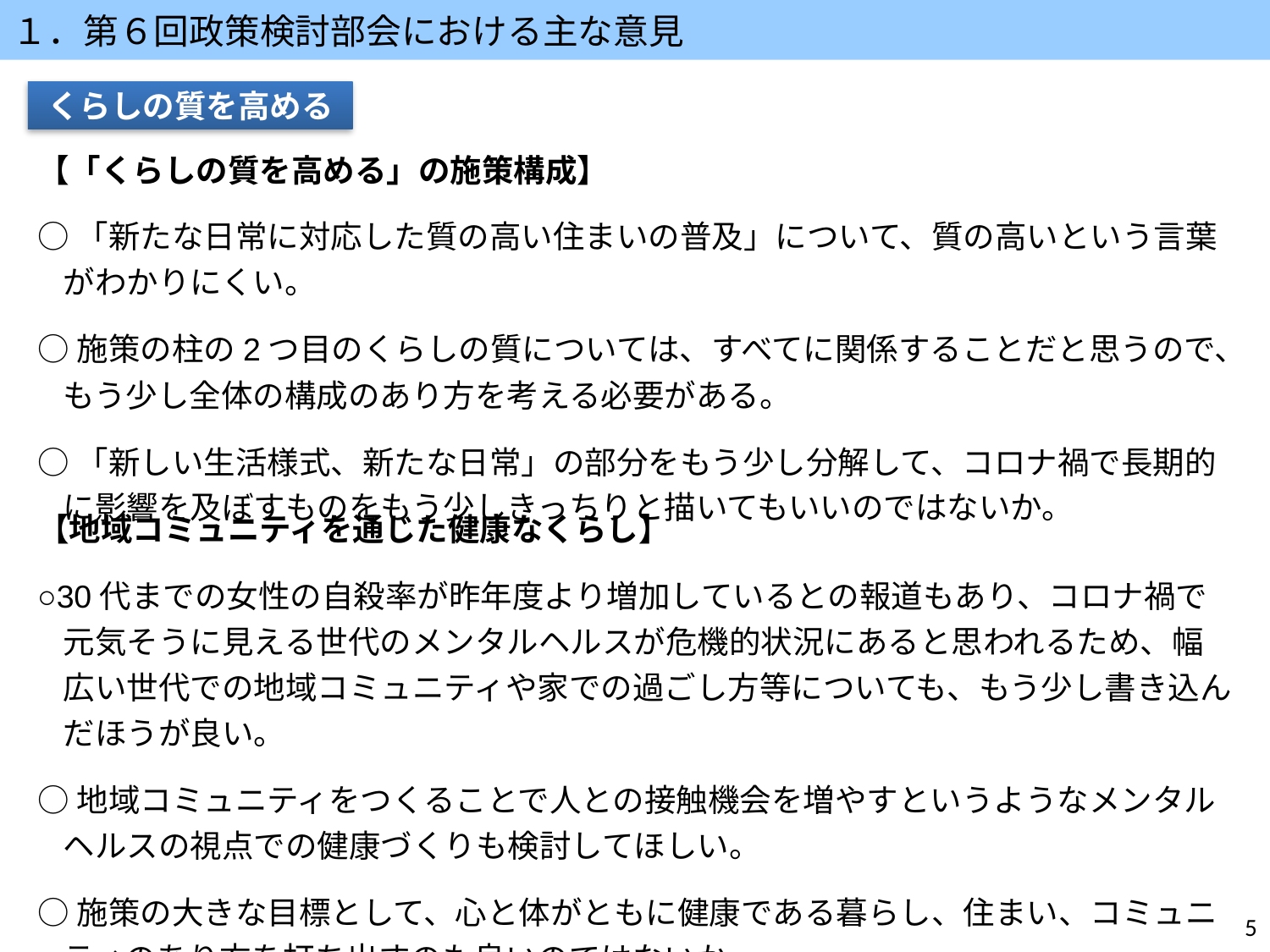

１．第６回政策検討部会における主な意見
くらしの質を高める
【「くらしの質を高める」の施策構成】
○「新たな日常に対応した質の高い住まいの普及」について、質の高いという言葉がわかりにくい。
○施策の柱の2つ目のくらしの質については、すべてに関係することだと思うので、もう少し全体の構成のあり方を考える必要がある。
○「新しい生活様式、新たな日常」の部分をもう少し分解して、コロナ禍で長期的に影響を及ぼすものをもう少しきっちりと描いてもいいのではないか。

【地域コミュニティを通じた健康なくらし】
○30代までの女性の自殺率が昨年度より増加しているとの報道もあり、コロナ禍で元気そうに見える世代のメンタルヘルスが危機的状況にあると思われるため、幅広い世代での地域コミュニティや家での過ごし方等についても、もう少し書き込んだほうが良い。
○地域コミュニティをつくることで人との接触機会を増やすというようなメンタルヘルスの視点での健康づくりも検討してほしい。
○施策の大きな目標として、心と体がともに健康である暮らし、住まい、コミュニティのあり方を打ち出すのも良いのではないか。
5